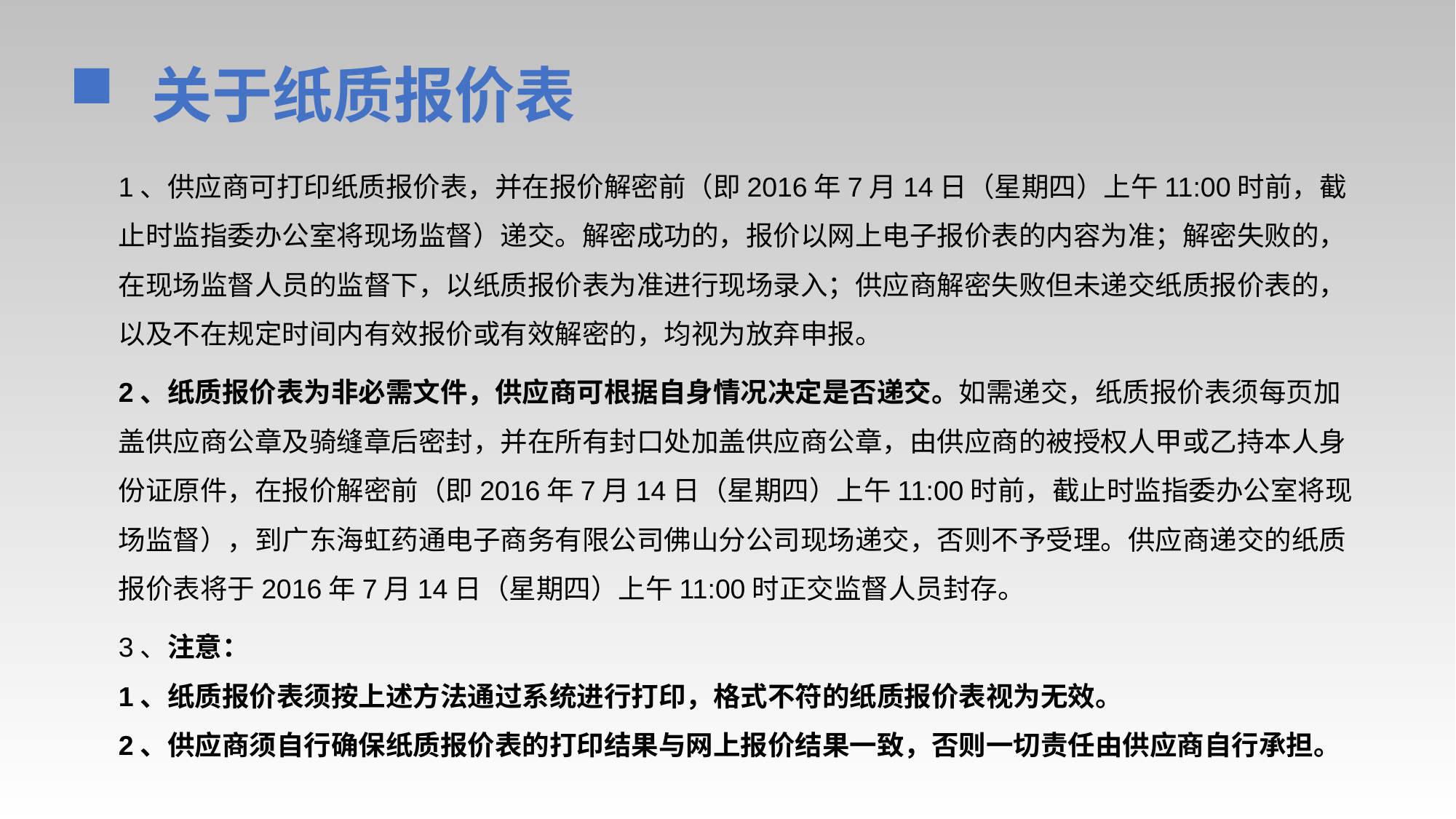

关于纸质报价表
1、供应商可打印纸质报价表，并在报价解密前（即2016年7月14日（星期四）上午11:00时前，截止时监指委办公室将现场监督）递交。解密成功的，报价以网上电子报价表的内容为准；解密失败的，在现场监督人员的监督下，以纸质报价表为准进行现场录入；供应商解密失败但未递交纸质报价表的，以及不在规定时间内有效报价或有效解密的，均视为放弃申报。
2、纸质报价表为非必需文件，供应商可根据自身情况决定是否递交。如需递交，纸质报价表须每页加盖供应商公章及骑缝章后密封，并在所有封口处加盖供应商公章，由供应商的被授权人甲或乙持本人身份证原件，在报价解密前（即2016年7月14日（星期四）上午11:00时前，截止时监指委办公室将现场监督），到广东海虹药通电子商务有限公司佛山分公司现场递交，否则不予受理。供应商递交的纸质报价表将于2016年7月14日（星期四）上午11:00时正交监督人员封存。
3、注意：
1、纸质报价表须按上述方法通过系统进行打印，格式不符的纸质报价表视为无效。
2、供应商须自行确保纸质报价表的打印结果与网上报价结果一致，否则一切责任由供应商自行承担。